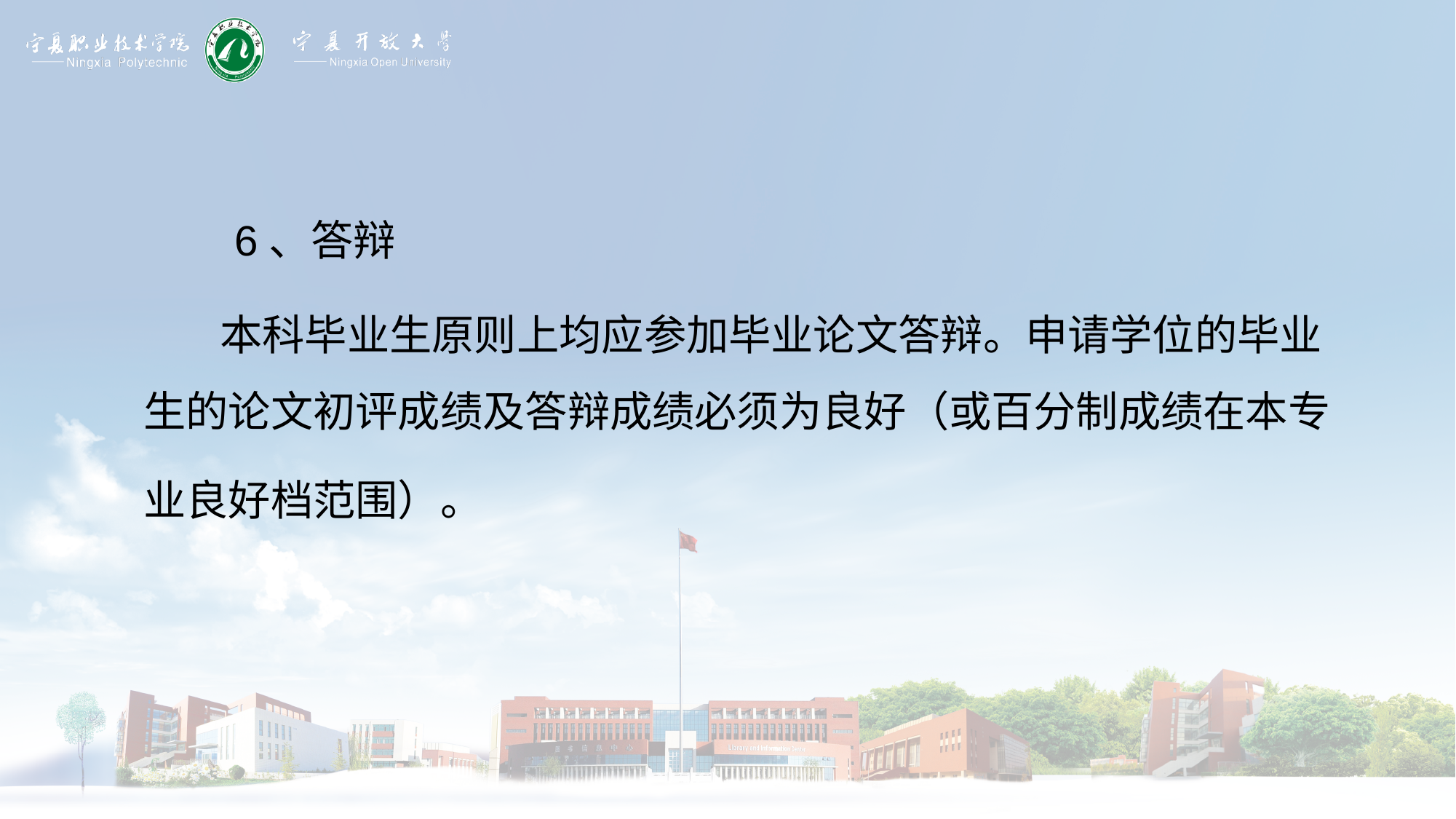

6、答辩
　  　本科毕业生原则上均应参加毕业论文答辩。申请学位的毕业生的论文初评成绩及答辩成绩必须为良好（或百分制成绩在本专业良好档范围）。